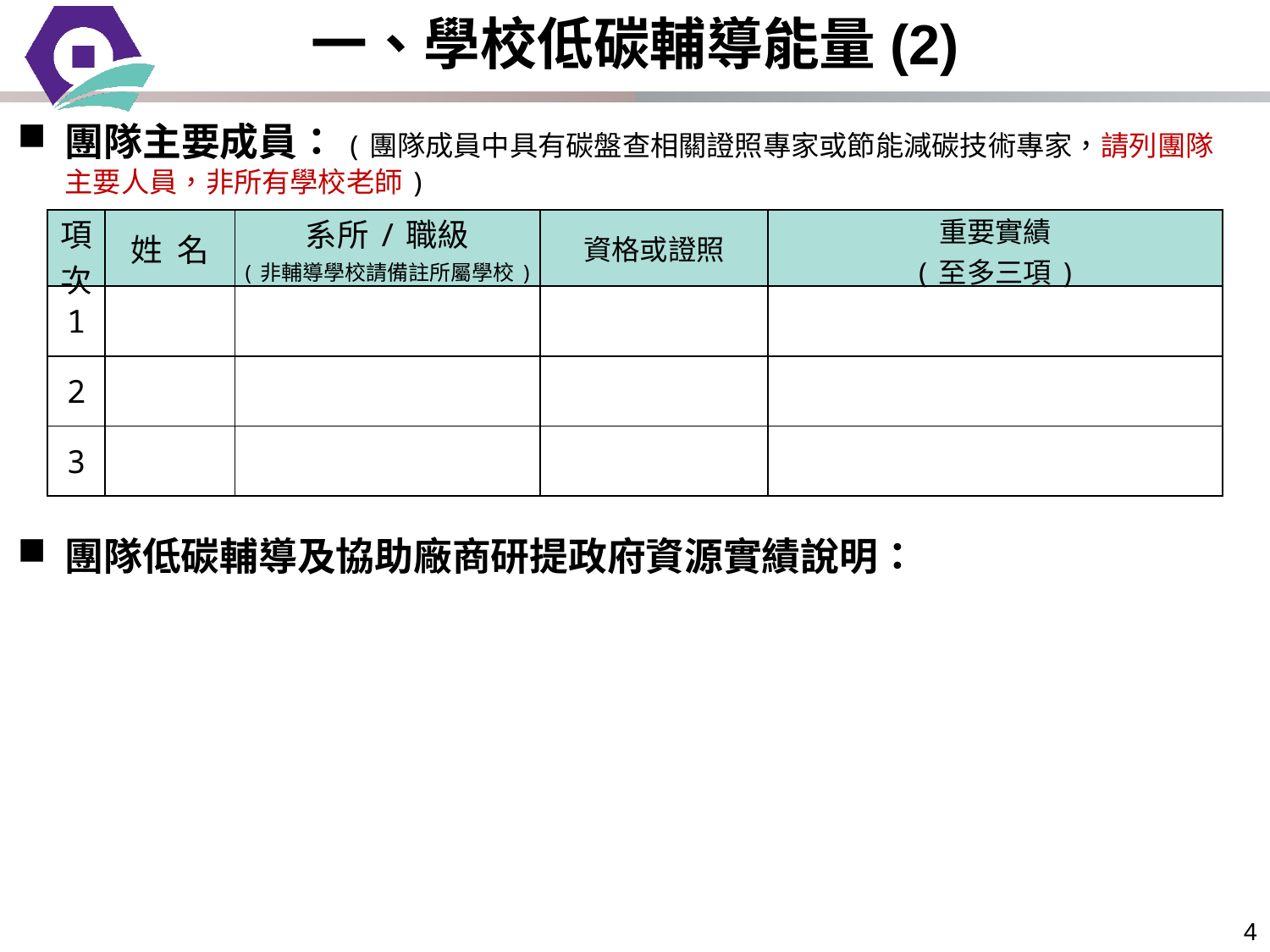

一、學校低碳輔導能量(2)
團隊主要成員：(團隊成員中具有碳盤查相關證照專家或節能減碳技術專家，請列團隊主要人員，非所有學校老師)
| 項次 | 姓 名 | 系所/職級 (非輔導學校請備註所屬學校) | 資格或證照 | 重要實績 (至多三項) |
| --- | --- | --- | --- | --- |
| 1 |  |  |  |  |
| 2 |  |  |  |  |
| 3 |  |  |  |  |
團隊低碳輔導及協助廠商研提政府資源實績說明：